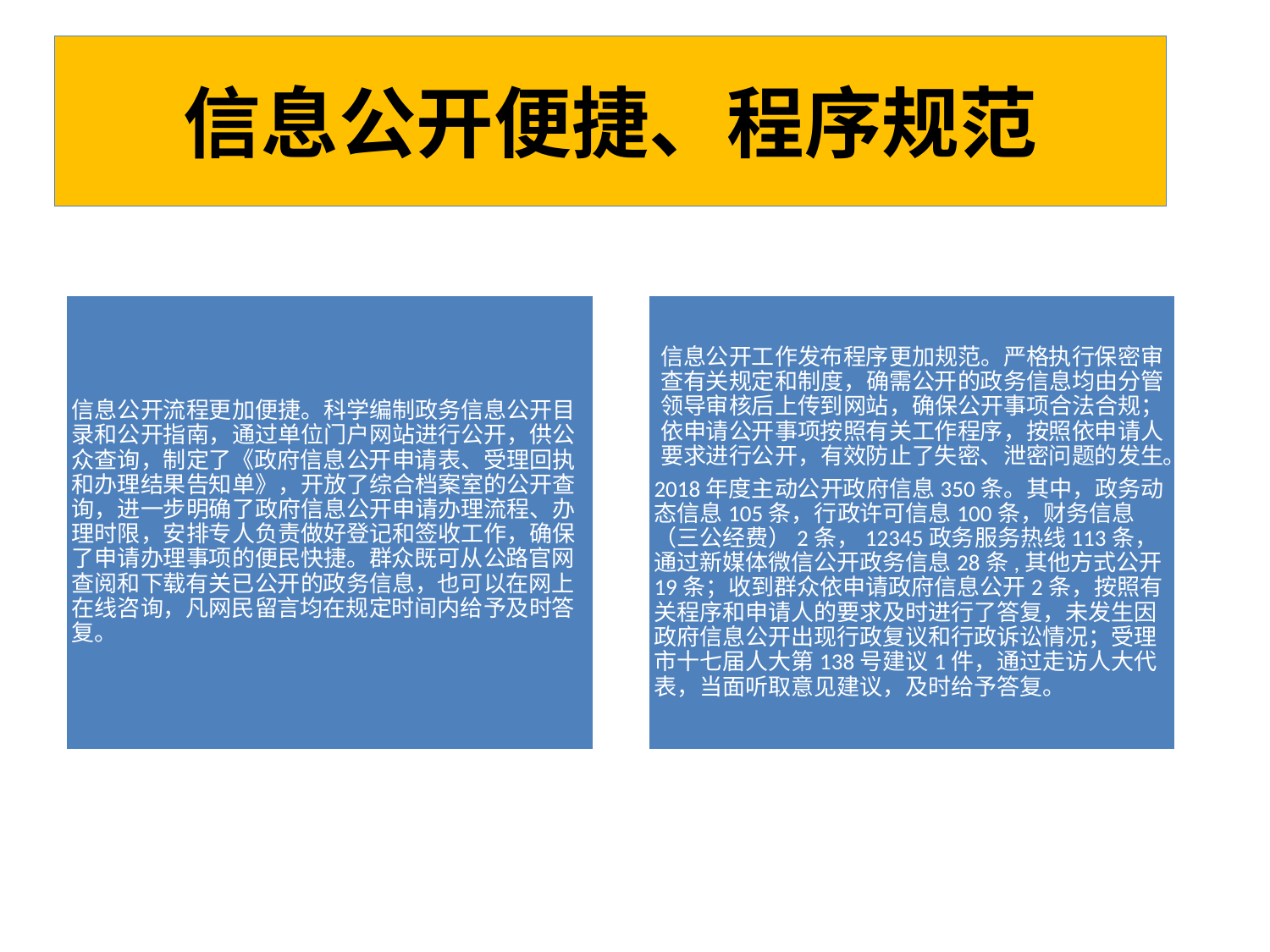

# 信息公开便捷、程序规范
信息公开流程更加便捷。科学编制政务信息公开目录和公开指南，通过单位门户网站进行公开，供公众查询，制定了《政府信息公开申请表、受理回执和办理结果告知单》，开放了综合档案室的公开查询，进一步明确了政府信息公开申请办理流程、办理时限，安排专人负责做好登记和签收工作，确保了申请办理事项的便民快捷。群众既可从公路官网查阅和下载有关已公开的政务信息，也可以在网上在线咨询，凡网民留言均在规定时间内给予及时答复。
信息公开工作发布程序更加规范。严格执行保密审查有关规定和制度，确需公开的政务信息均由分管领导审核后上传到网站，确保公开事项合法合规；依申请公开事项按照有关工作程序，按照依申请人要求进行公开，有效防止了失密、泄密问题的发生。
2018年度主动公开政府信息350条。其中，政务动态信息105条，行政许可信息100条，财务信息（三公经费）2条，12345政务服务热线113条，通过新媒体微信公开政务信息28条,其他方式公开19条；收到群众依申请政府信息公开2条，按照有关程序和申请人的要求及时进行了答复，未发生因政府信息公开出现行政复议和行政诉讼情况；受理市十七届人大第138号建议1件，通过走访人大代表，当面听取意见建议，及时给予答复。